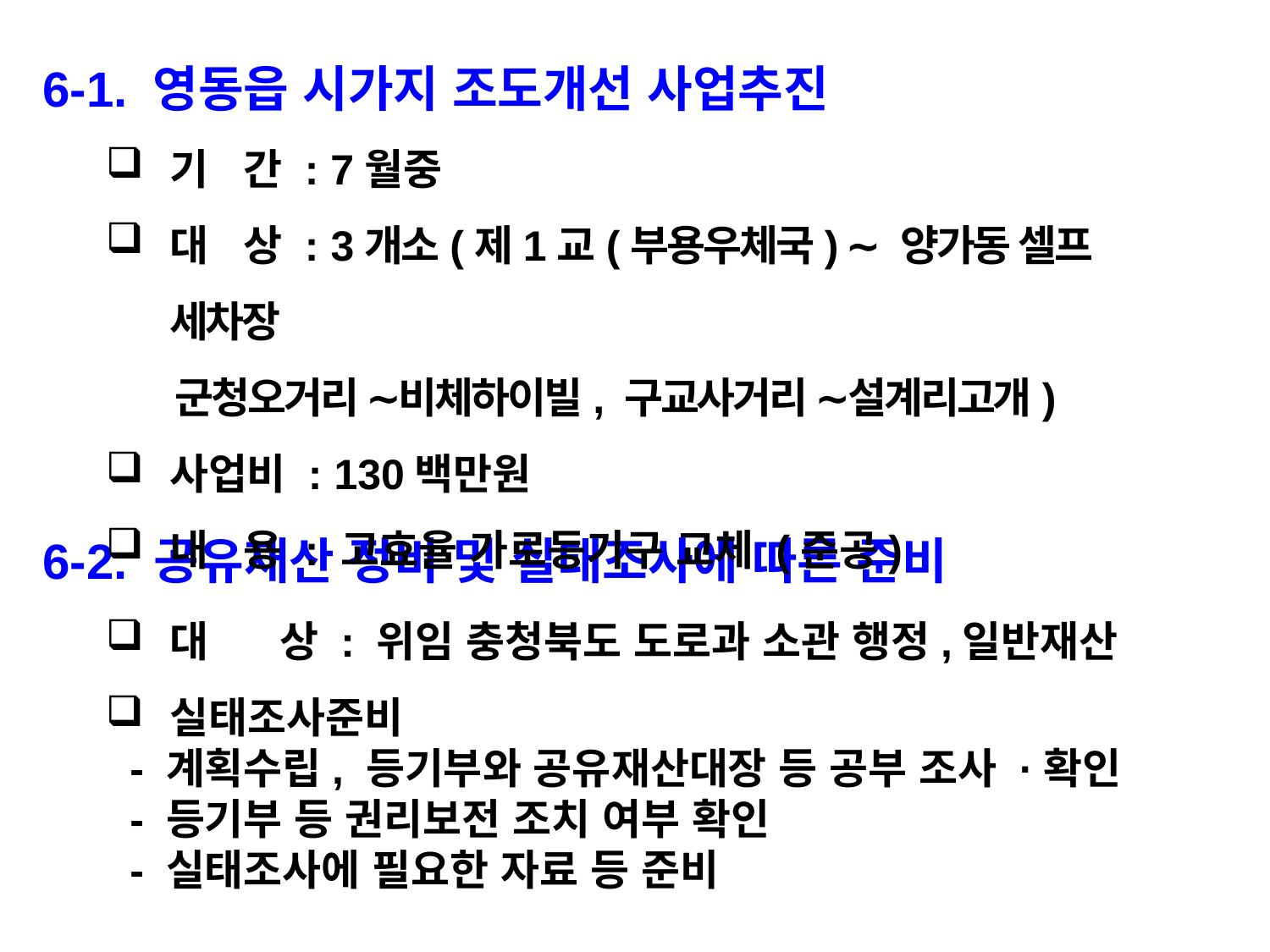

6-1. 영동읍 시가지 조도개선 사업추진
기   간 : 7월중
대   상 : 3개소(제1교(부용우체국) ∼ 양가동 셀프 세차장
     군청오거리 ∼비체하이빌, 구교사거리 ∼설계리고개)
사업비 : 130백만원
내   용 : 고효율 가로등기구 교체 (준공)

6-2. 공유재산 정비 및 실태조사에 따른 준비
대      상 : 위임 충청북도 도로과 소관 행정,일반재산
실태조사준비
  - 계획수립, 등기부와 공유재산대장 등 공부 조사 ·확인
  - 등기부 등 권리보전 조치 여부 확인
  - 실태조사에 필요한 자료 등 준비